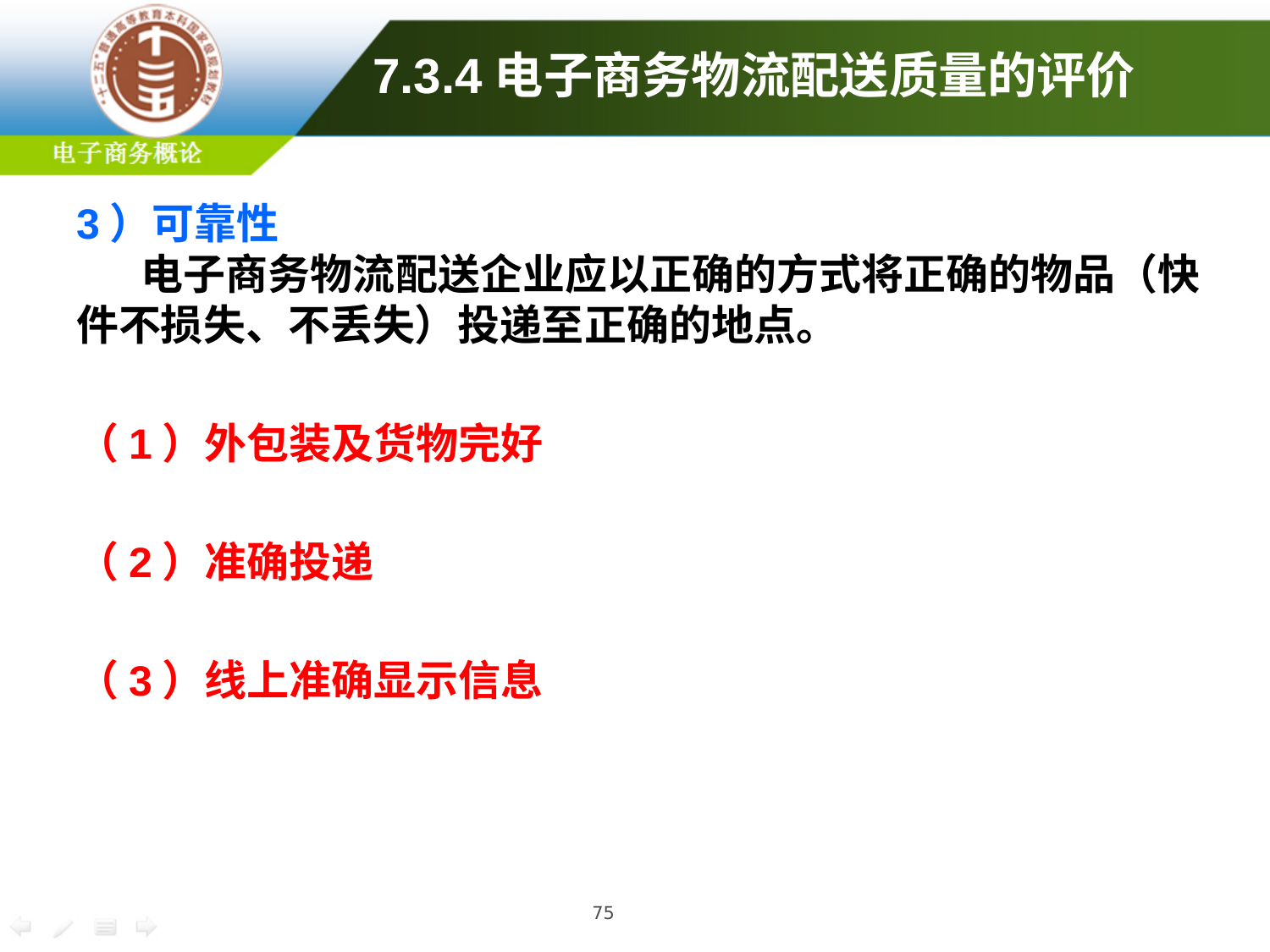

# 7.3.4电子商务物流配送质量的评价
3）可靠性
电子商务物流配送企业应以正确的方式将正确的物品（快件不损失、不丢失）投递至正确的地点。

（1）外包装及货物完好

（2）准确投递

（3）线上准确显示信息
75